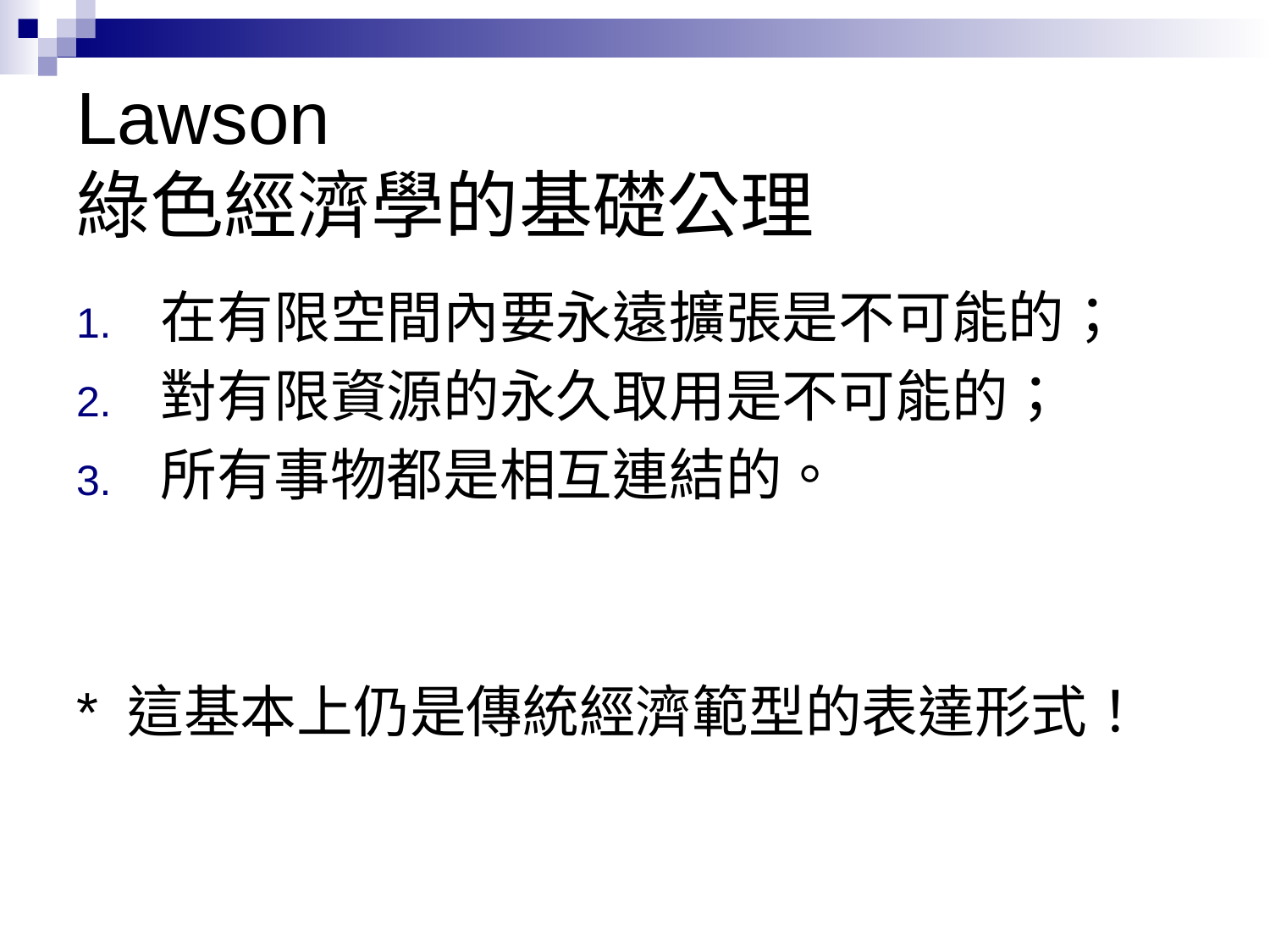

# Lawson 綠色經濟學的基礎公理
在有限空間內要永遠擴張是不可能的；
對有限資源的永久取用是不可能的；
所有事物都是相互連結的。

* 這基本上仍是傳統經濟範型的表達形式！